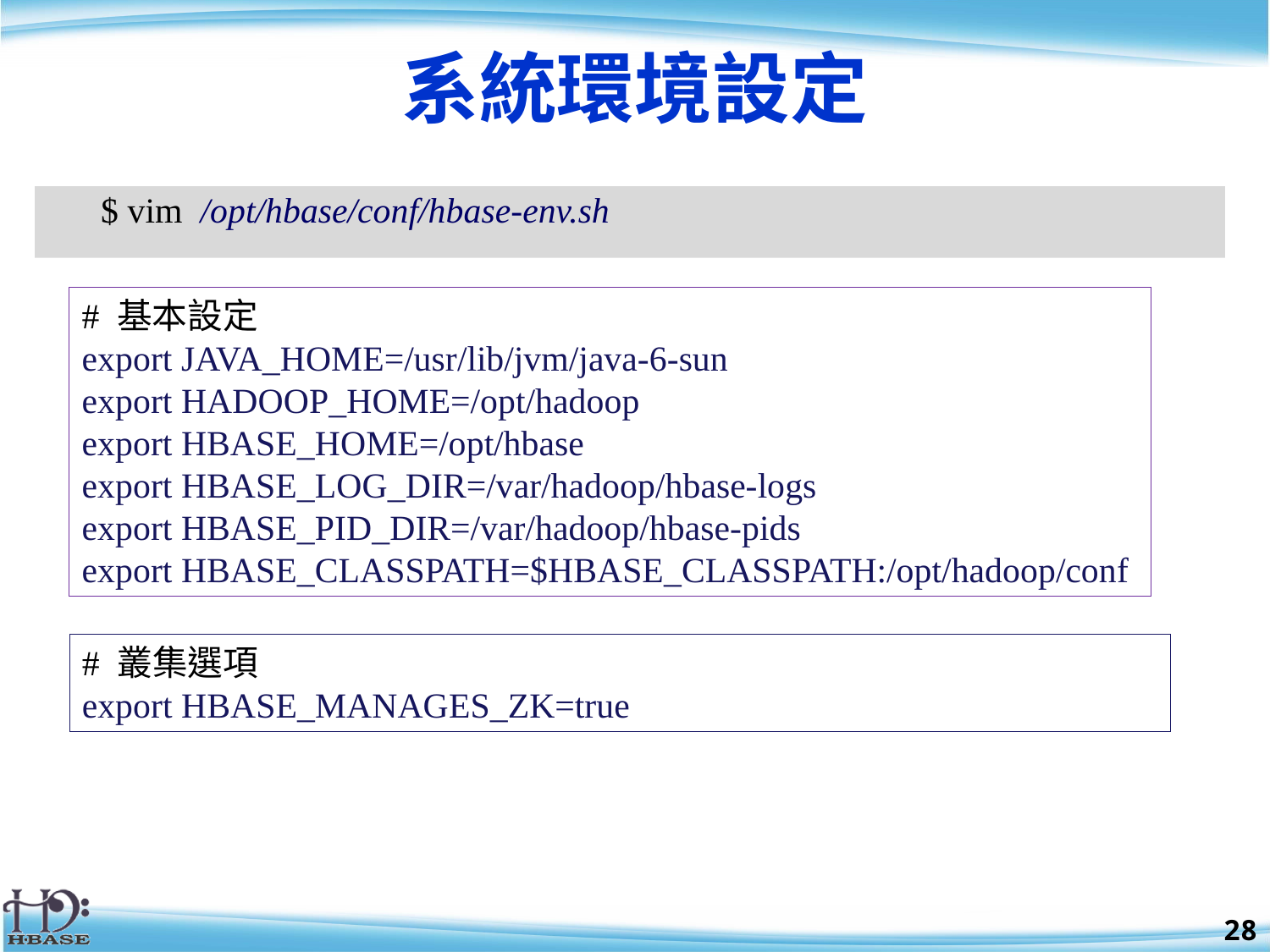

# 系統環境設定
      $ vim  /opt/hbase/conf/hbase-env.sh
# 基本設定
export JAVA_HOME=/usr/lib/jvm/java-6-sun
export HADOOP_HOME=/opt/hadoop
export HBASE_HOME=/opt/hbase
export HBASE_LOG_DIR=/var/hadoop/hbase-logs
export HBASE_PID_DIR=/var/hadoop/hbase-pids
export HBASE_CLASSPATH=$HBASE_CLASSPATH:/opt/hadoop/conf
# 叢集選項
export HBASE_MANAGES_ZK=true
28